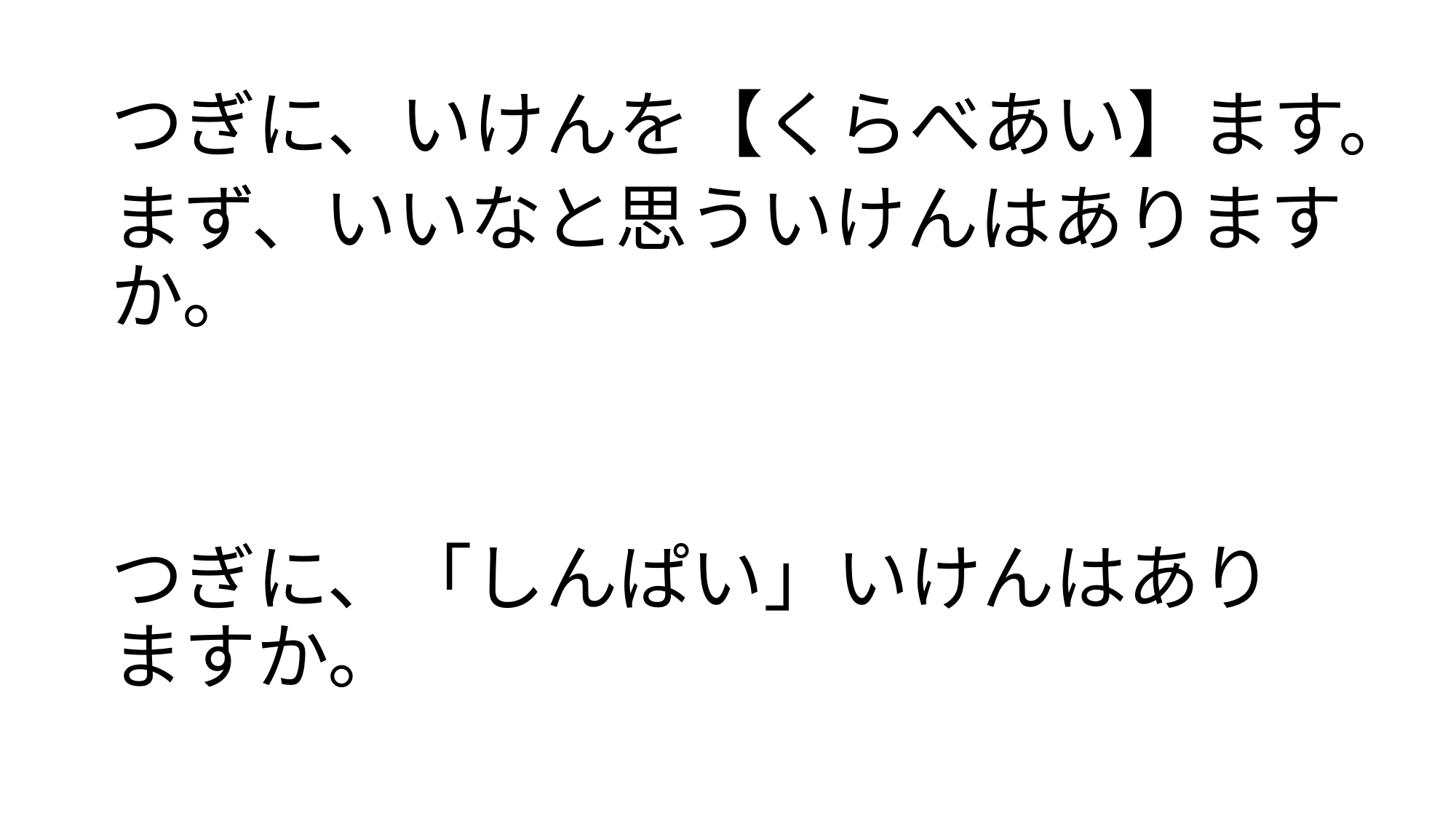

つぎに、いけんを【くらべあい】ます。
まず、いいなと思ういけんはありますか。

つぎに、「しんぱい」いけんはありますか。